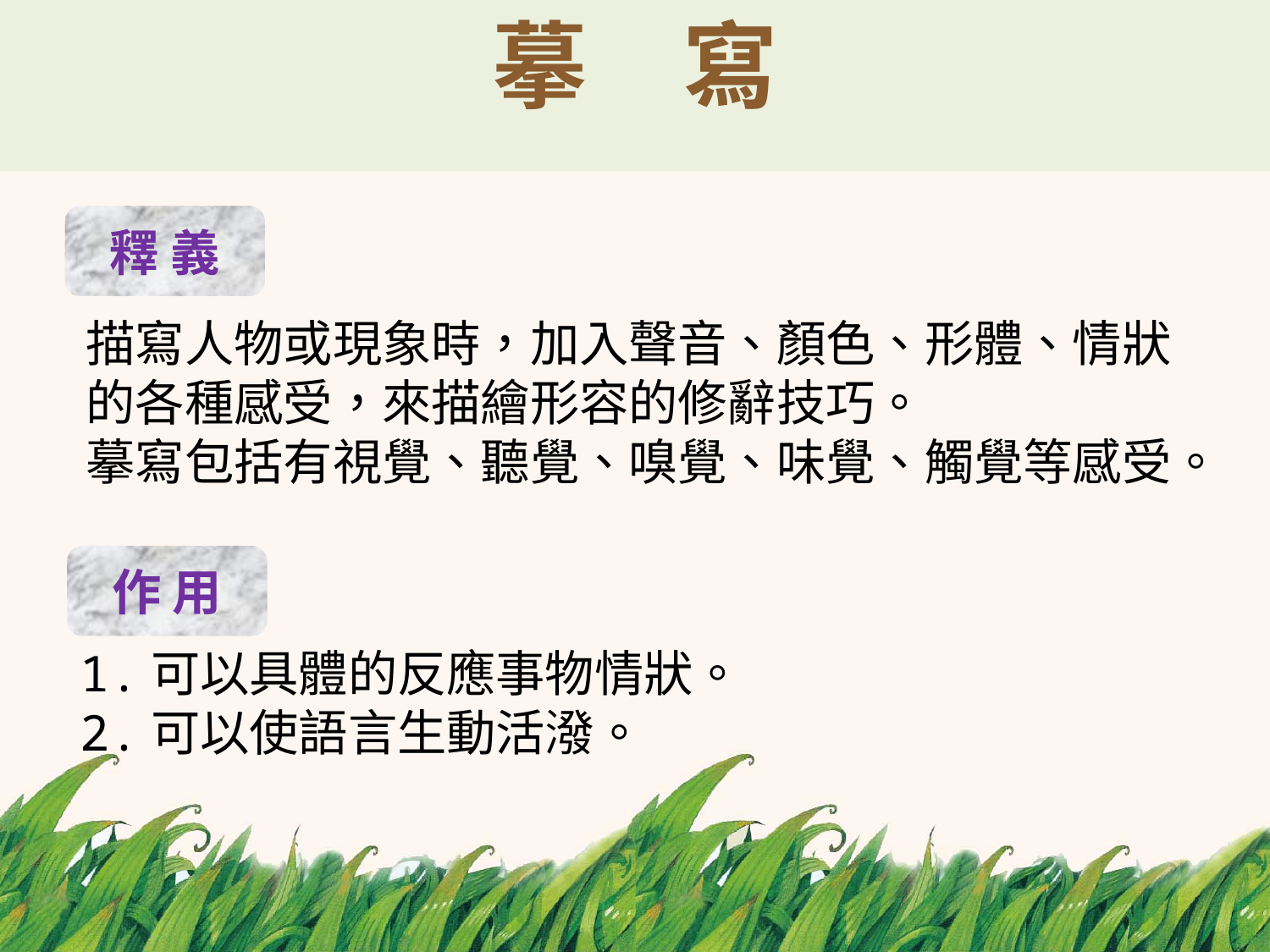

# 摹　寫
釋 義
描寫人物或現象時，加入聲音、顏色、形體、情狀的各種感受，來描繪形容的修辭技巧。
摹寫包括有視覺、聽覺、嗅覺、味覺、觸覺等感受。

作 用
1.可以具體的反應事物情狀。
2.可以使語言生動活潑。